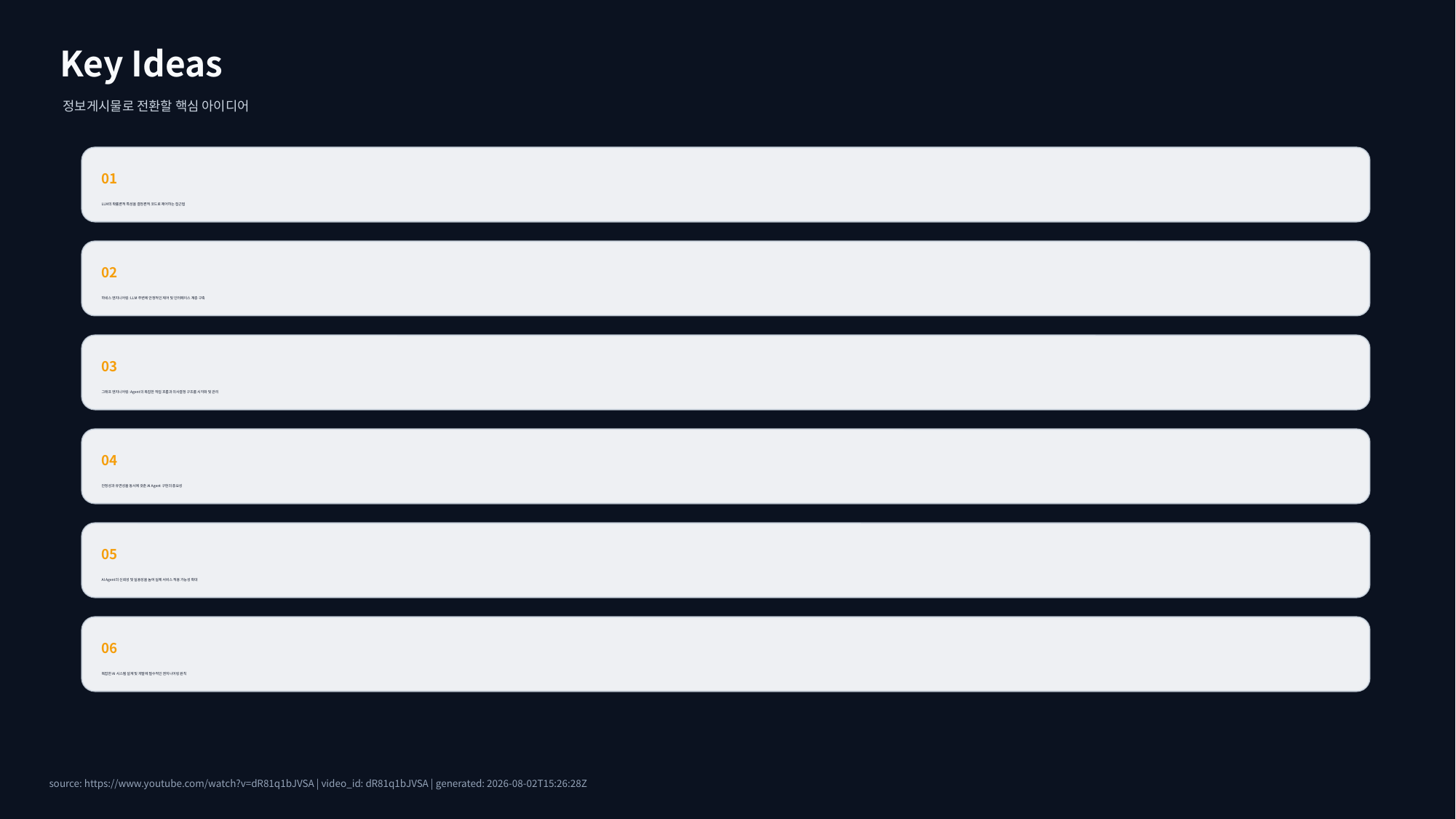

Key Ideas
정보게시물로 전환할 핵심 아이디어

01
LLM의 확률론적 특성을 결정론적 코드로 제어하는 접근법

02
하네스 엔지니어링: LLM 주변에 안정적인 제어 및 인터페이스 계층 구축

03
그래프 엔지니어링: Agent의 복잡한 작업 흐름과 의사결정 구조를 시각화 및 관리

04
안정성과 유연성을 동시에 갖춘 AI Agent 구현의 중요성

05
AI Agent의 신뢰성 및 실용성을 높여 실제 서비스 적용 가능성 확대

06
복잡한 AI 시스템 설계 및 개발에 필수적인 엔지니어링 원칙
source: https://www.youtube.com/watch?v=dR81q1bJVSA | video_id: dR81q1bJVSA | generated: 2026-08-02T15:26:28Z